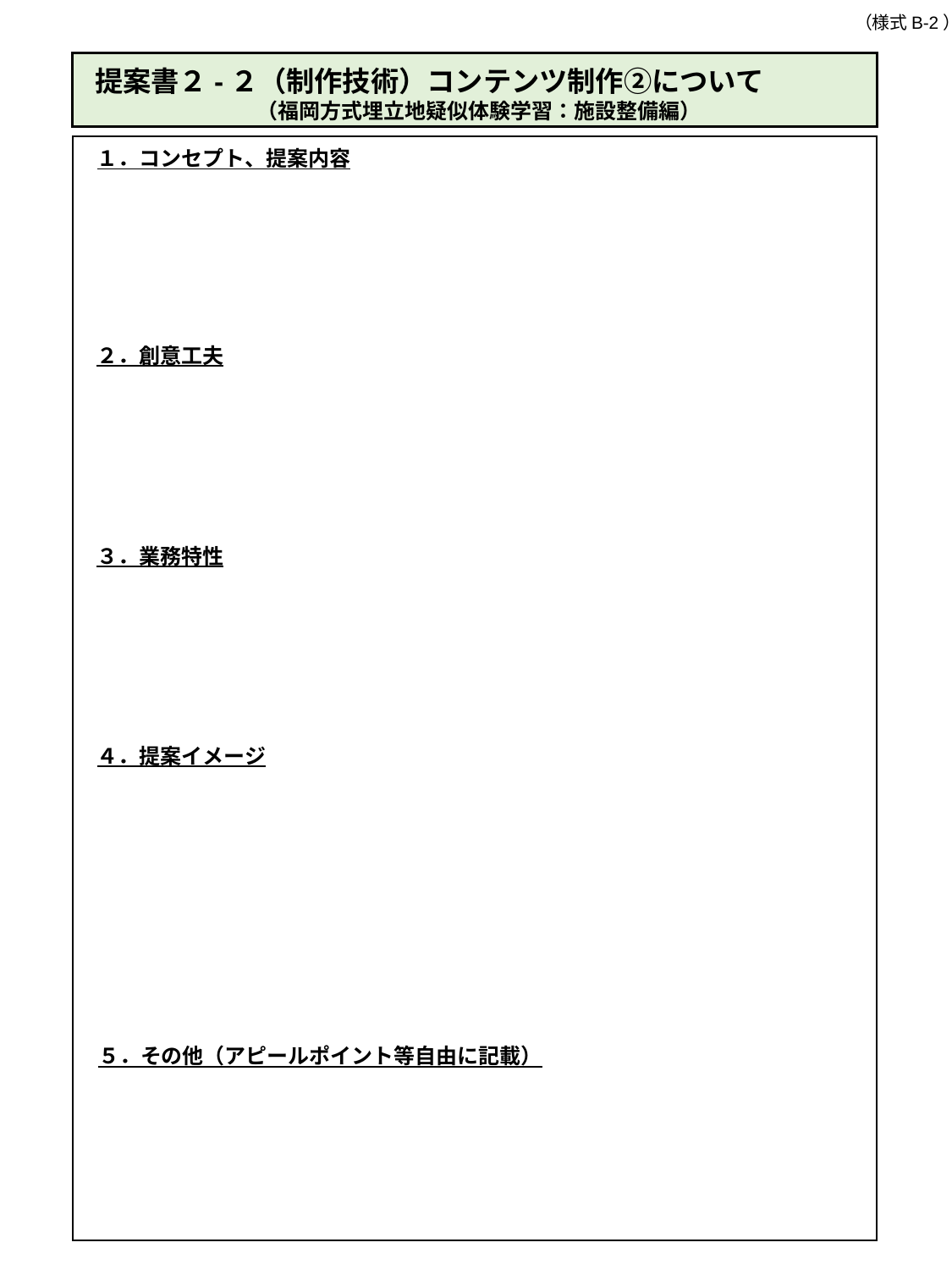

（様式B-2）

提案書２-２（制作技術）コンテンツ制作②について
（福岡方式埋立地疑似体験学習：施設整備編）

１．コンセプト、提案内容
２．創意工夫
３．業務特性
４．提案イメージ
５．その他（アピールポイント等自由に記載）